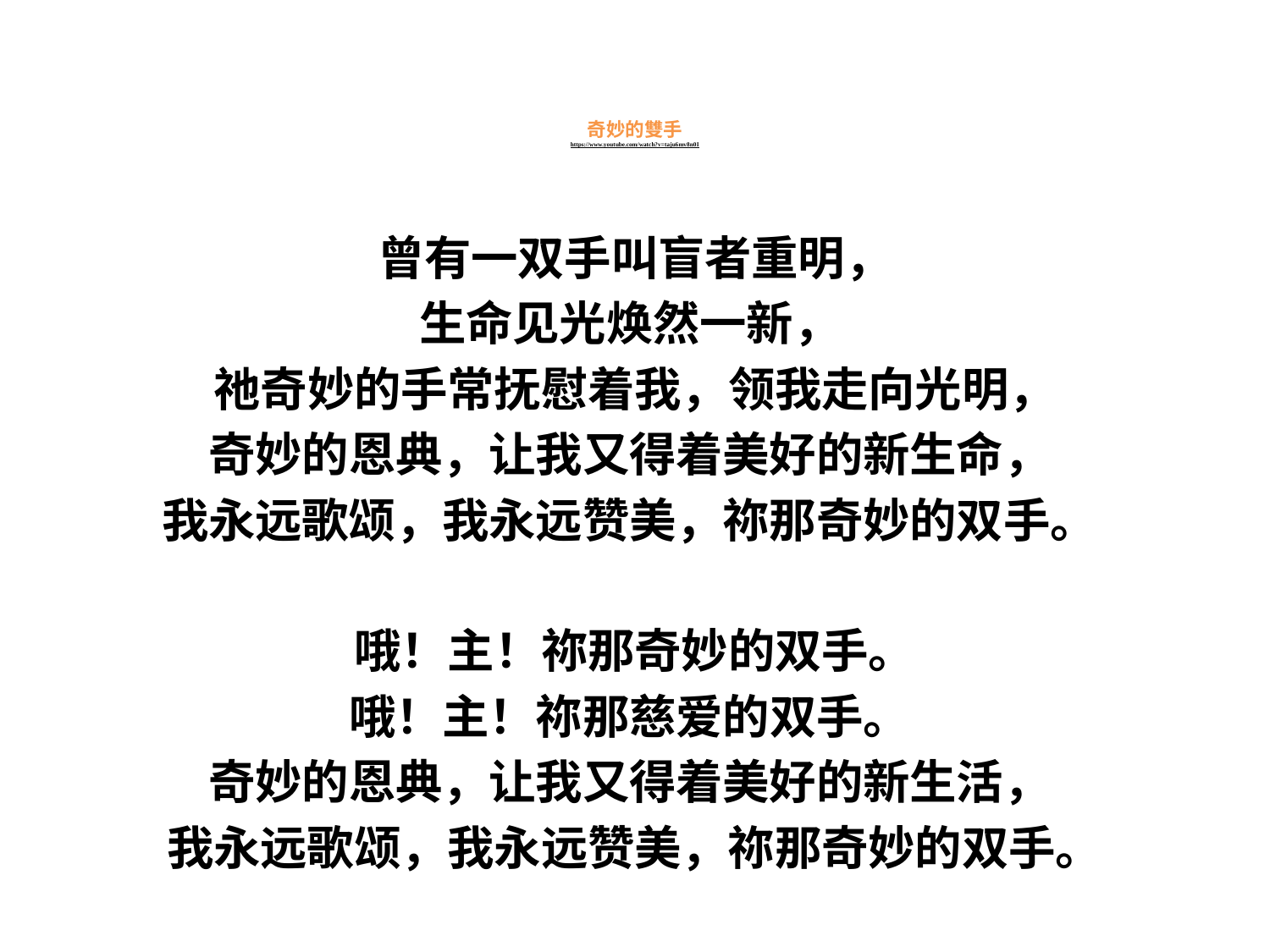

# 奇妙的雙手 https://www.youtube.com/watch?v=taju6mv8n0I
曾有一双手叫盲者重明，
生命见光焕然一新，
祂奇妙的手常抚慰着我，领我走向光明，
奇妙的恩典，让我又得着美好的新生命，
我永远歌颂，我永远赞美，祢那奇妙的双手。

哦！主！祢那奇妙的双手。
哦！主！祢那慈爱的双手。
奇妙的恩典，让我又得着美好的新生活，
我永远歌颂，我永远赞美，祢那奇妙的双手。